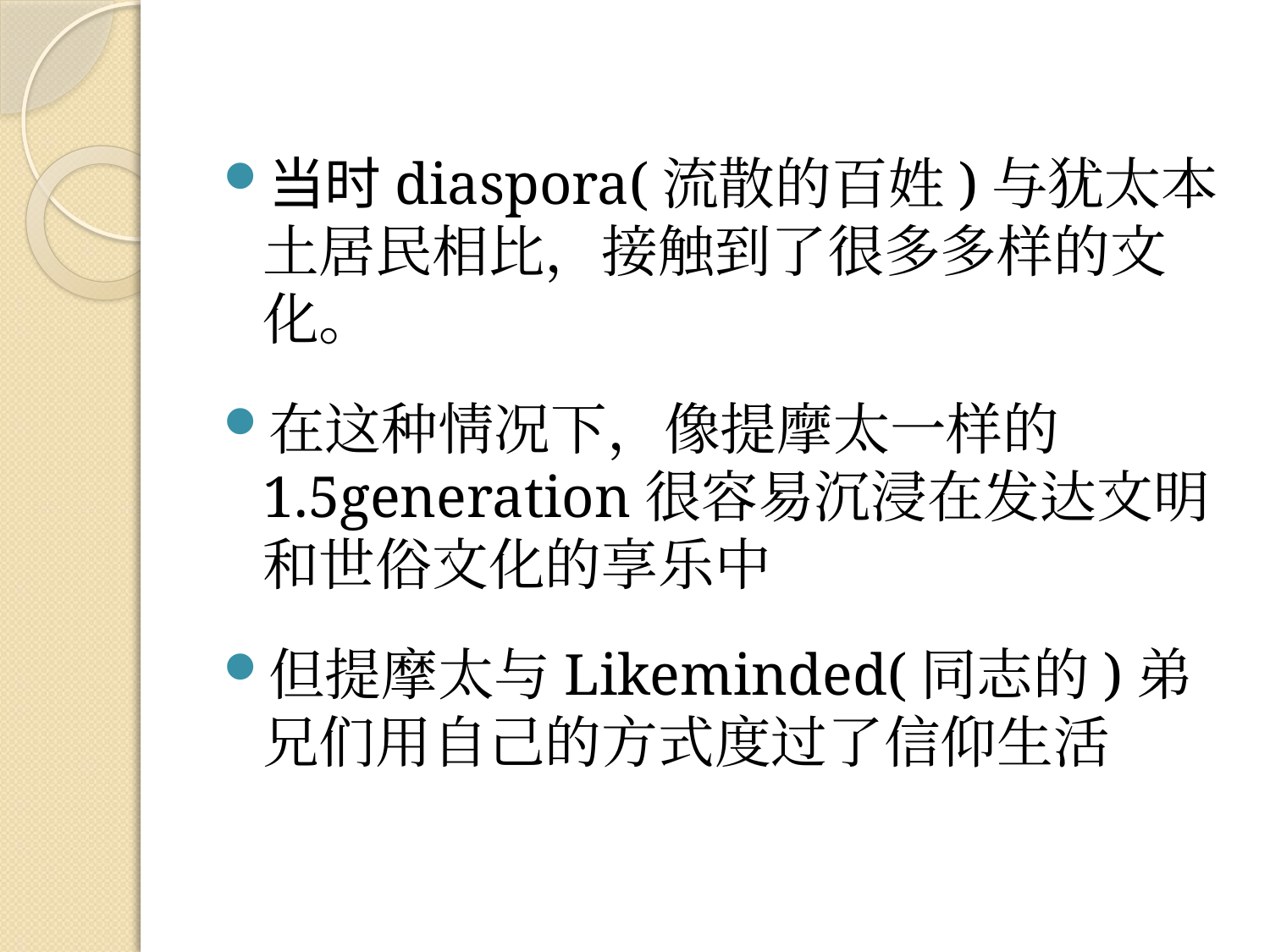

当时diaspora(流散的百姓)与犹太本土居民相比，接触到了很多多样的文化。
在这种情况下，像提摩太一样的1.5generation很容易沉浸在发达文明和世俗文化的享乐中
但提摩太与Likeminded(同志的)弟兄们用自己的方式度过了信仰生活